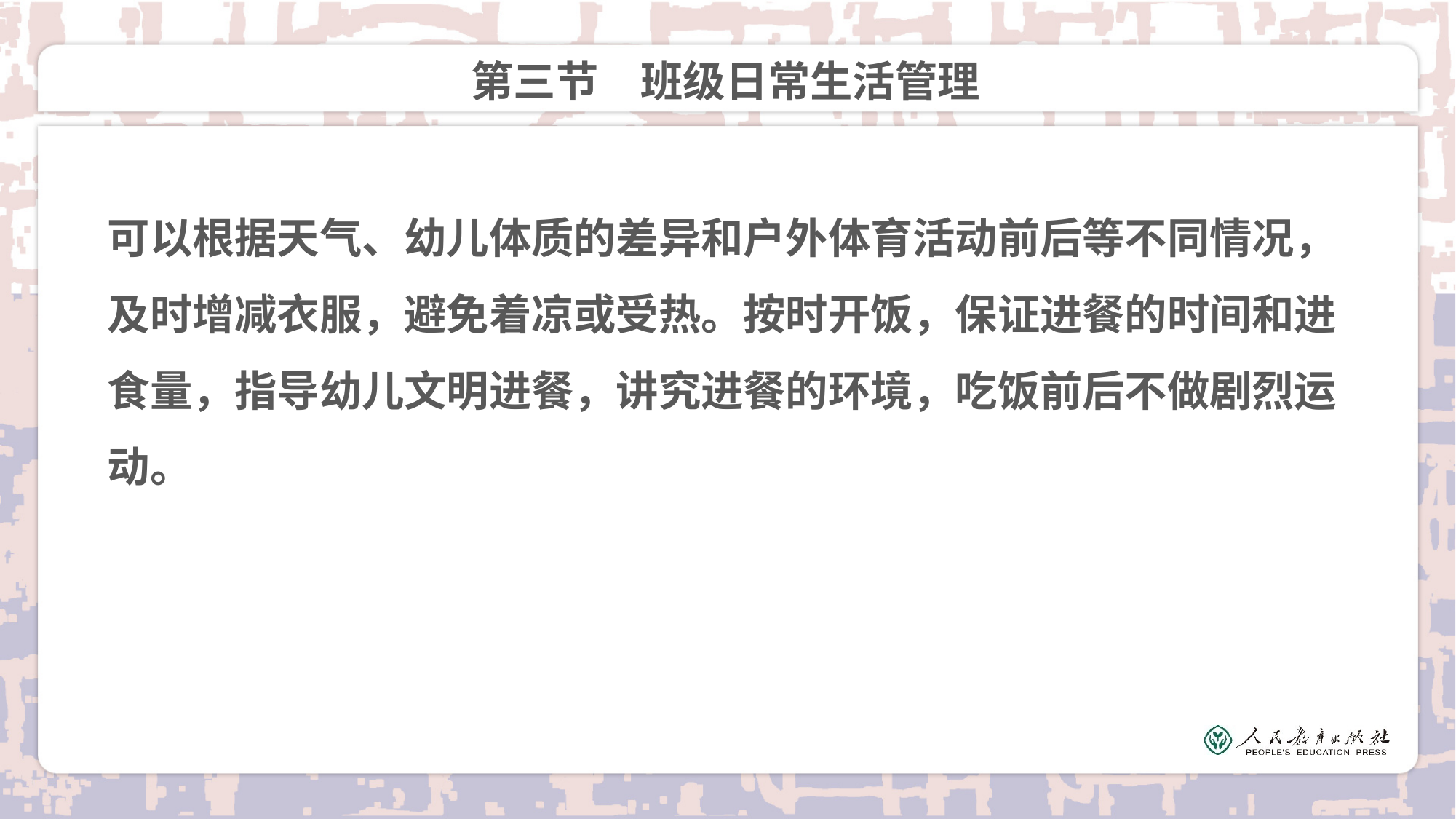

# 第三节　班级日常生活管理
可以根据天气、幼儿体质的差异和户外体育活动前后等不同情况，及时增减衣服，避免着凉或受热。按时开饭，保证进餐的时间和进食量，指导幼儿文明进餐，讲究进餐的环境，吃饭前后不做剧烈运动。